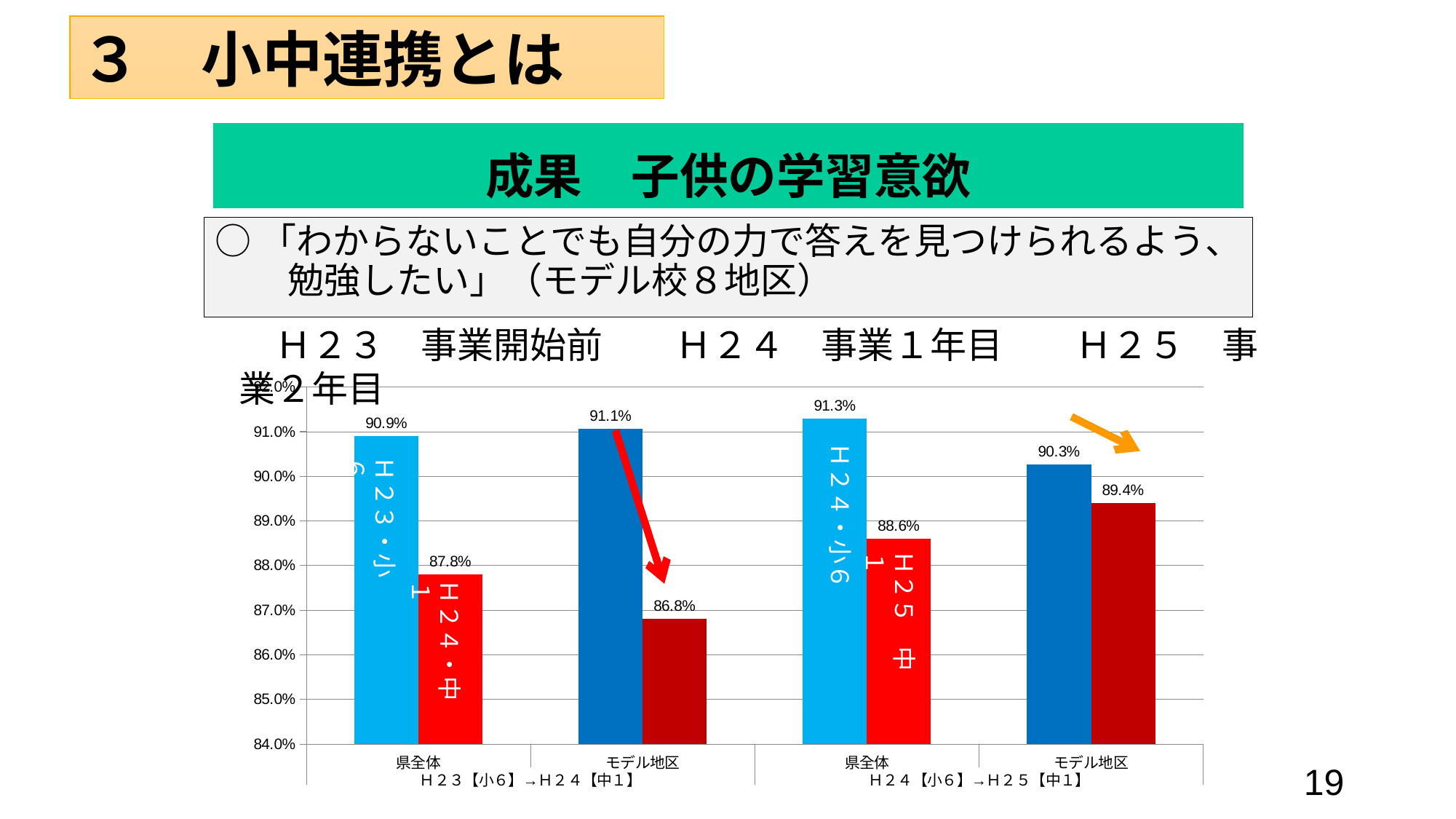

３　小中連携とは
成果　子供の学習意欲
# ○「わからないことでも自分の力で答えを見つけられるよう、 　　勉強したい」（モデル校８地区）
　Ｈ２３　事業開始前　　Ｈ２４　事業１年目　　Ｈ２５　事業２年目

### Chart

| Category | 小６ | 中１ |
|---|---|---|
| 県全体 | 0.909 | 0.878000000000002 |
| モデル地区 | 0.9105960264900662 | 0.8680947012401371 |
| 県全体 | 0.913 | 0.886 |
| モデル地区 | 0.9027459954233428 | 0.8940774487471526 |
Ｈ２４・小６
Ｈ２３・小６
Ｈ２５　中１
Ｈ２４・中１
19